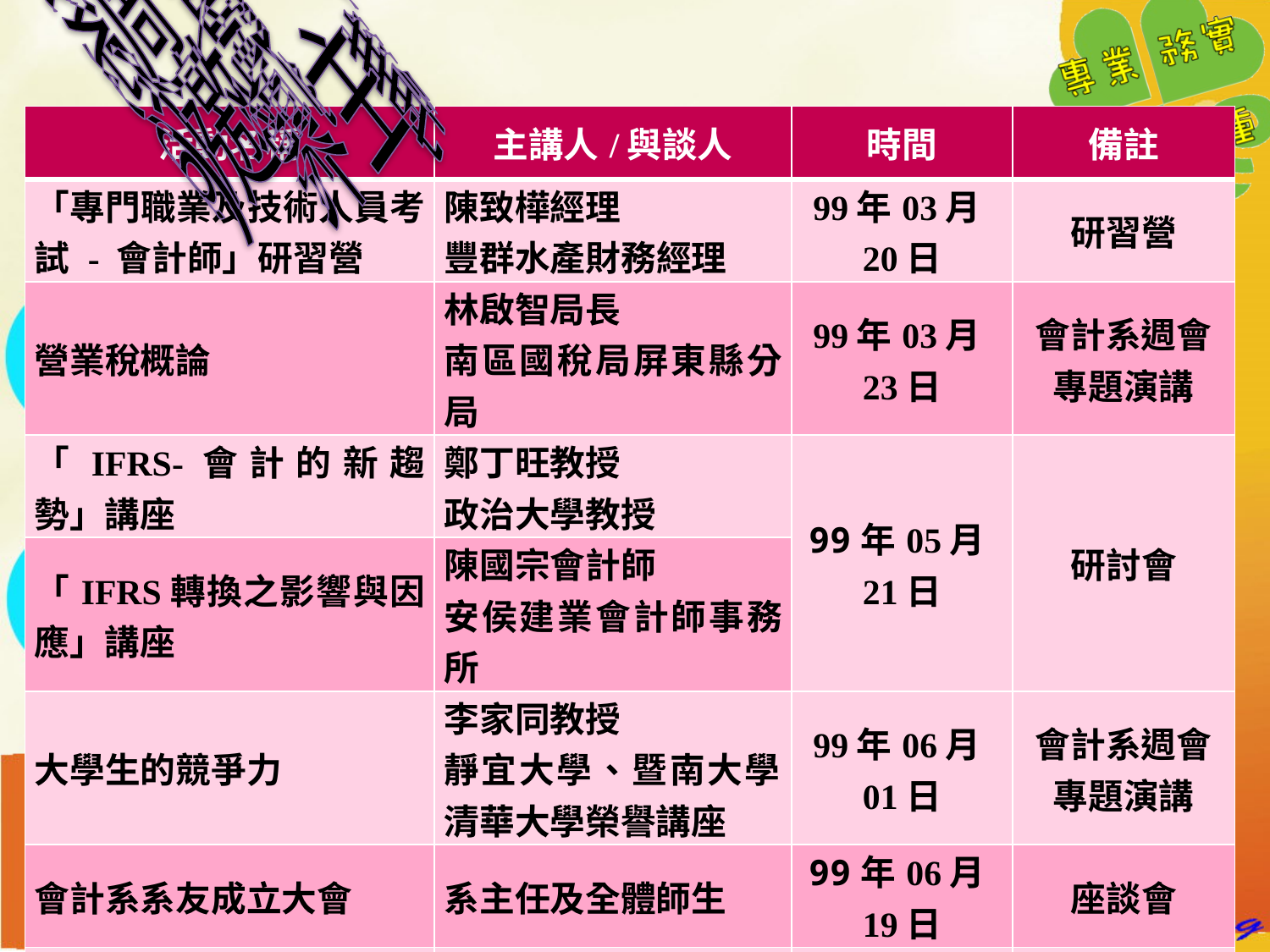

系週會 ─
(a)邀請業界主講
| 活動名稱 | 主講人/與談人 | 時間 | 備註 |
| --- | --- | --- | --- |
| 「專門職業及技術人員考試 - 會計師」研習營 | 陳致樺經理 豐群水產財務經理 | 99年03月20日 | 研習營 |
| 營業稅概論 | 林啟智局長 南區國稅局屏東縣分局 | 99年03月23日 | 會計系週會 專題演講 |
| 「IFRS-會計的新趨勢」講座 | 鄭丁旺教授 政治大學教授 | 99年05月21日 | 研討會 |
| 「IFRS轉換之影響與因應」講座 | 陳國宗會計師 安侯建業會計師事務所 |  |  |
| 大學生的競爭力 | 李家同教授 靜宜大學、暨南大學、 清華大學榮譽講座 | 99年06月01日 | 會計系週會 專題演講 |
| 會計系系友成立大會 | 系主任及全體師生 | 99年06月19日 | 座談會 |
| 校外實習行前座談會 （與本系教師） | 系主任及全體師生 | 99年06月23日 | 座談會 |
92